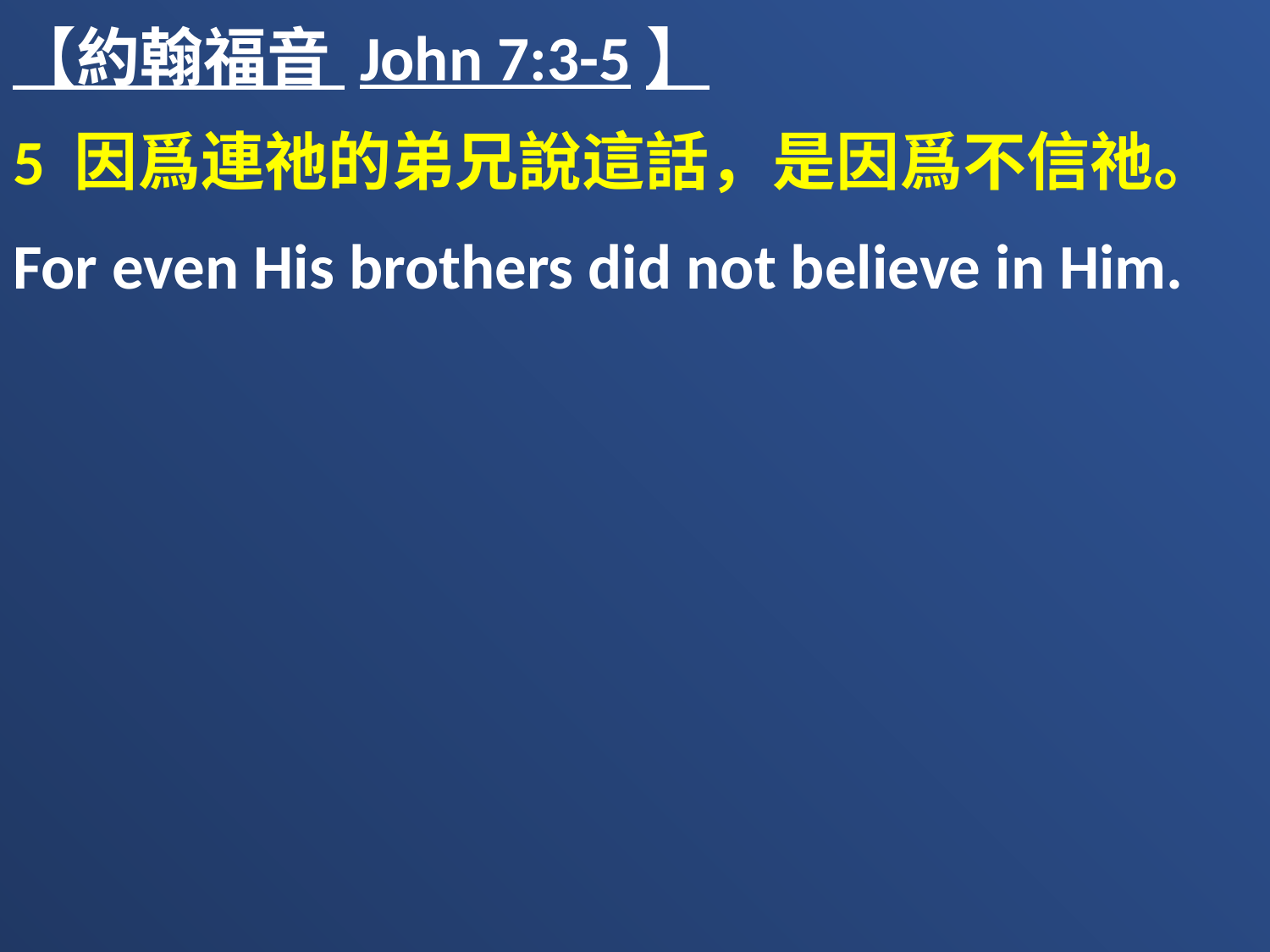

【約翰福音 John 7:3-5】
5 因爲連祂的弟兄說這話，是因爲不信祂。
For even His brothers did not believe in Him.